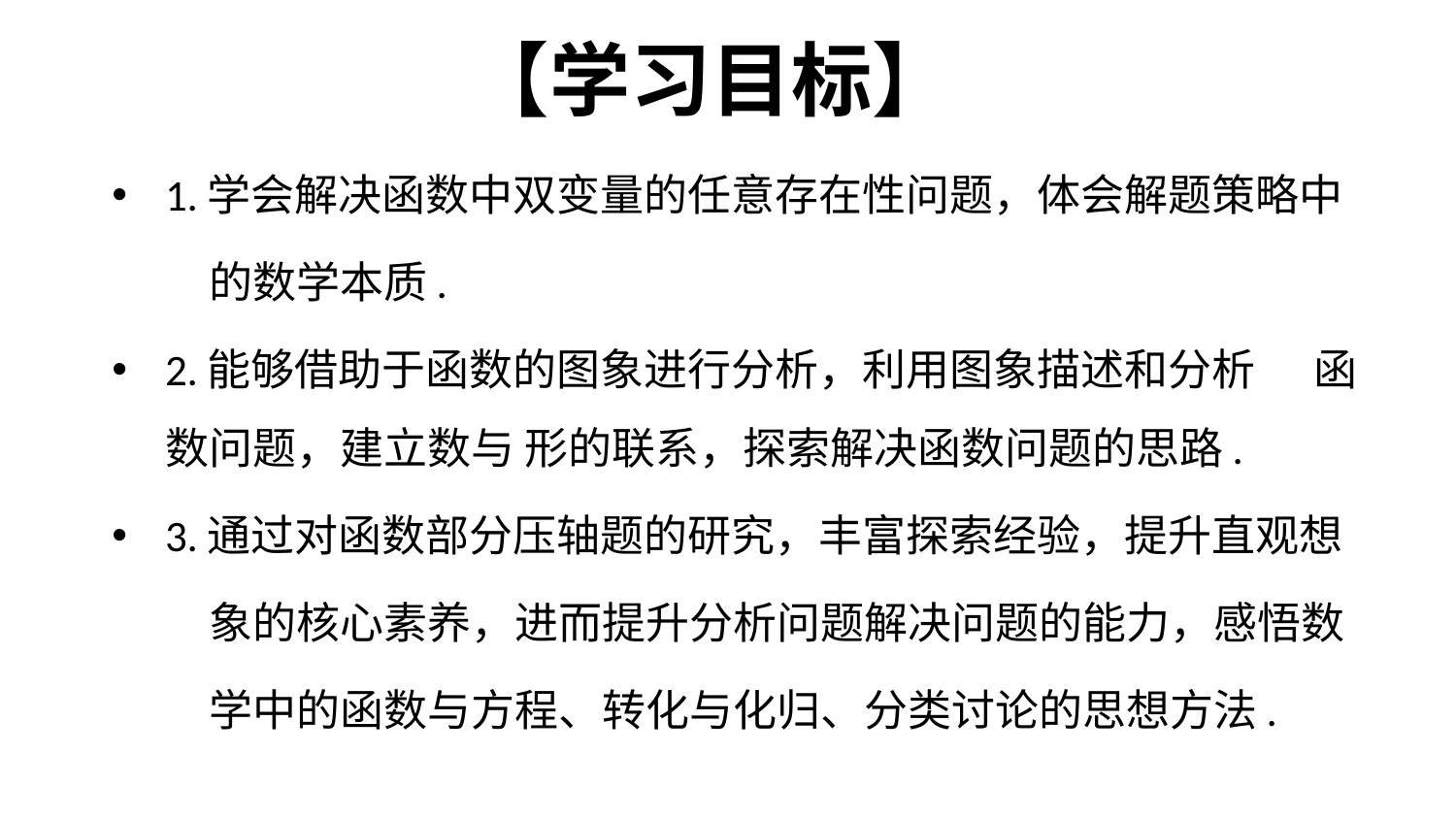

# 【学习目标】
1.学会解决函数中双变量的任意存在性问题，体会解题策略中
         的数学本质.
2.能够借助于函数的图象进行分析，利用图象描述和分析      函数问题，建立数与 形的联系，探索解决函数问题的思路.
3.通过对函数部分压轴题的研究，丰富探索经验，提升直观想
         象的核心素养，进而提升分析问题解决问题的能力，感悟数
         学中的函数与方程、转化与化归、分类讨论的思想方法.